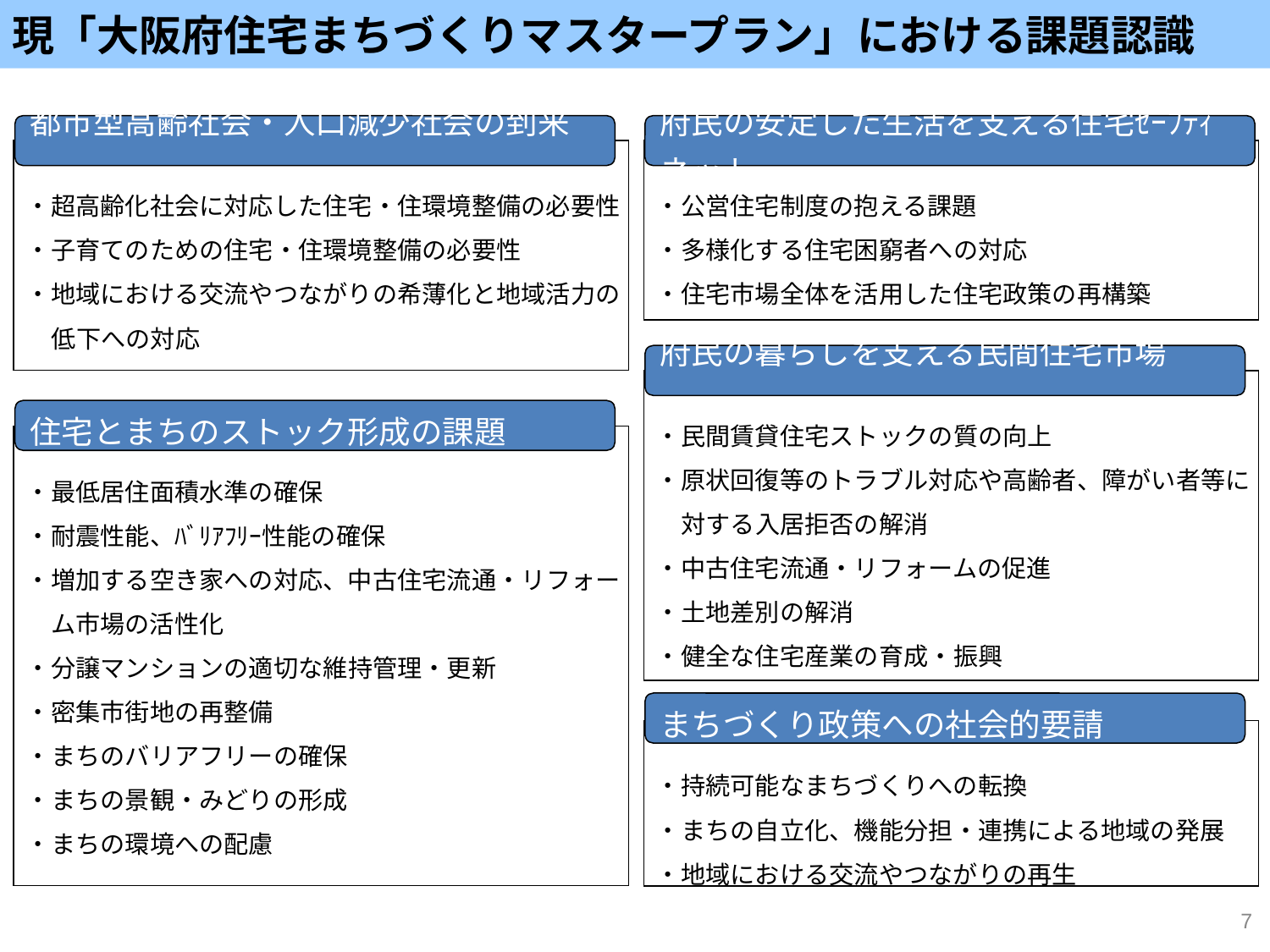

現「大阪府住宅まちづくりマスタープラン」における課題認識
都市型高齢社会・人口減少社会の到来
府民の安定した生活を支える住宅ｾｰﾌﾃｨネット

・超高齢化社会に対応した住宅・住環境整備の必要性
・子育てのための住宅・住環境整備の必要性
・地域における交流やつながりの希薄化と地域活力の低下への対応

・公営住宅制度の抱える課題
・多様化する住宅困窮者への対応
・住宅市場全体を活用した住宅政策の再構築
府民の暮らしを支える民間住宅市場

・民間賃貸住宅ストックの質の向上
・原状回復等のトラブル対応や高齢者、障がい者等に対する入居拒否の解消
・中古住宅流通・リフォームの促進
・土地差別の解消
・健全な住宅産業の育成・振興
住宅とまちのストック形成の課題

・最低居住面積水準の確保
・耐震性能、ﾊﾞﾘｱﾌﾘｰ性能の確保
・増加する空き家への対応、中古住宅流通・リフォーム市場の活性化
・分譲マンションの適切な維持管理・更新
・密集市街地の再整備
・まちのバリアフリーの確保
・まちの景観・みどりの形成
・まちの環境への配慮
まちづくり政策への社会的要請

・持続可能なまちづくりへの転換
・まちの自立化、機能分担・連携による地域の発展
・地域における交流やつながりの再生
7